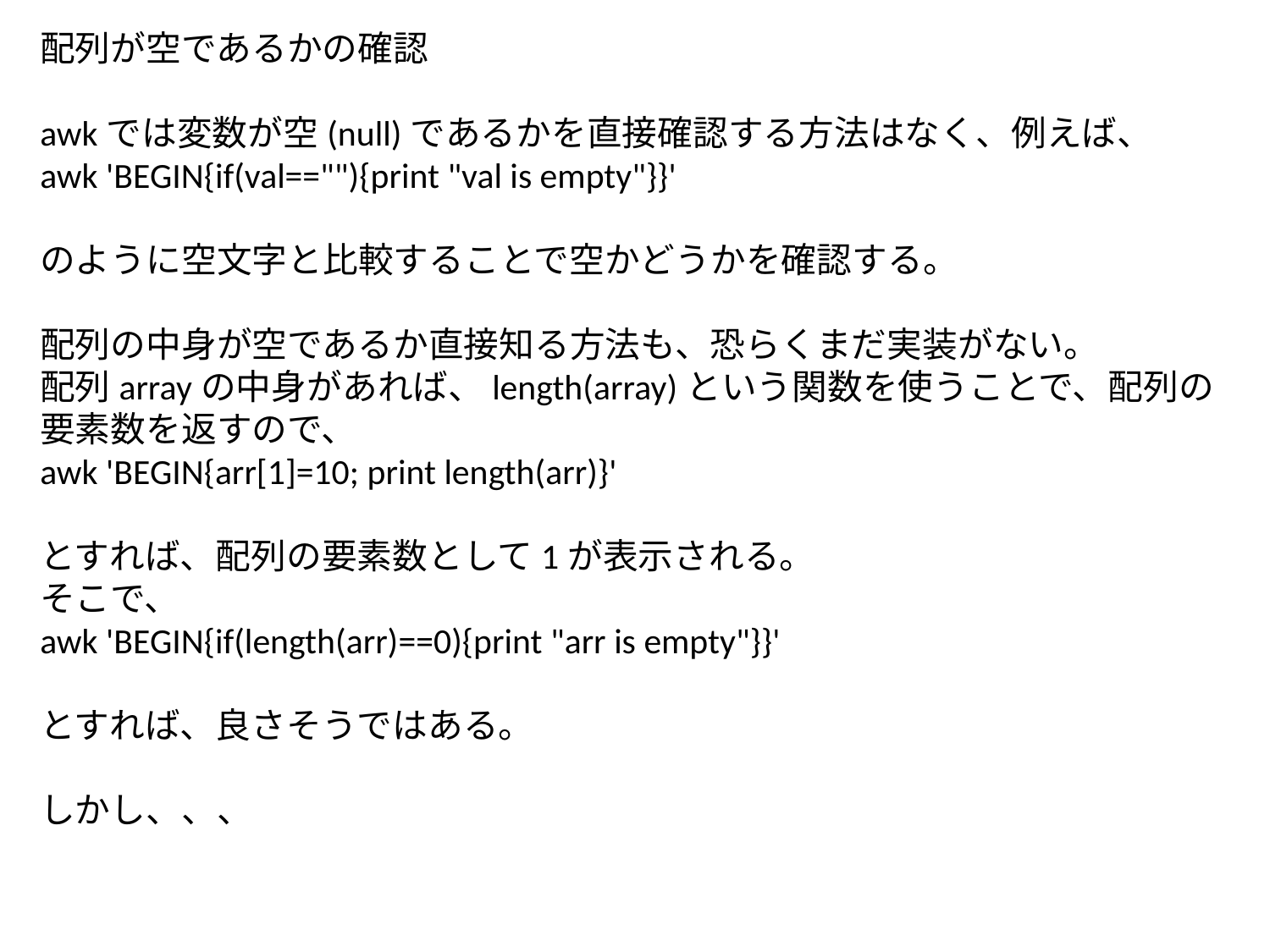

配列が空であるかの確認

awkでは変数が空(null)であるかを直接確認する方法はなく、例えば、
awk 'BEGIN{if(val==""){print "val is empty"}}'

のように空文字と比較することで空かどうかを確認する。

配列の中身が空であるか直接知る方法も、恐らくまだ実装がない。
配列arrayの中身があれば、length(array)という関数を使うことで、配列の要素数を返すので、
awk 'BEGIN{arr[1]=10; print length(arr)}'

とすれば、配列の要素数として1が表示される。
そこで、
awk 'BEGIN{if(length(arr)==0){print "arr is empty"}}'

とすれば、良さそうではある。

しかし、、、